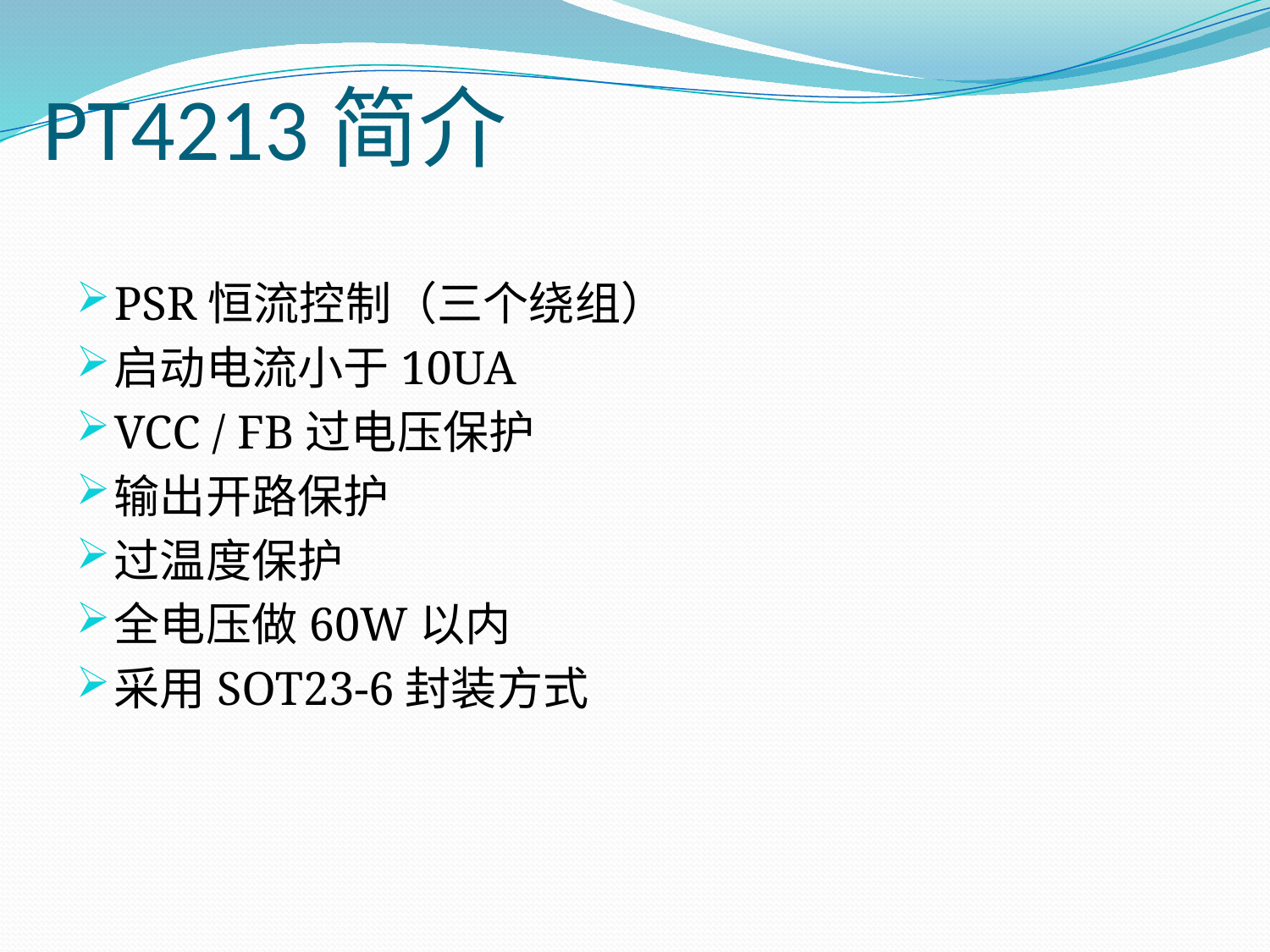

# PT4213简介
PSR恒流控制（三个绕组）
启动电流小于10UA
VCC / FB过电压保护
输出开路保护
过温度保护
全电压做60W以内
采用SOT23-6封装方式